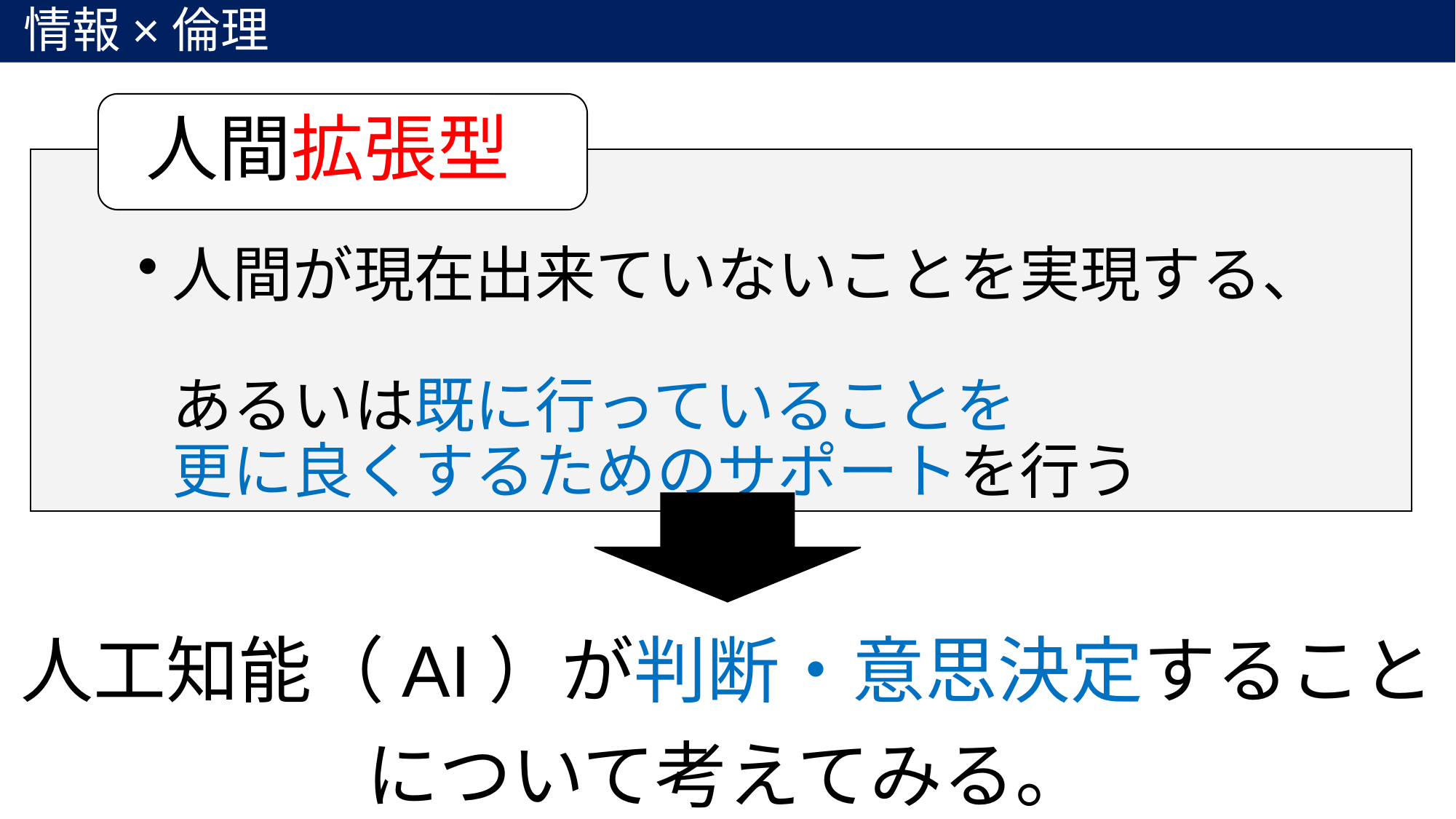

情報×倫理
人間が現在出来ていないことを実現する、
あるいは既に行っていることを
更に良くするためのサポートを行う
人間拡張型

人工知能（AI）が判断・意思決定すること
について考えてみる。